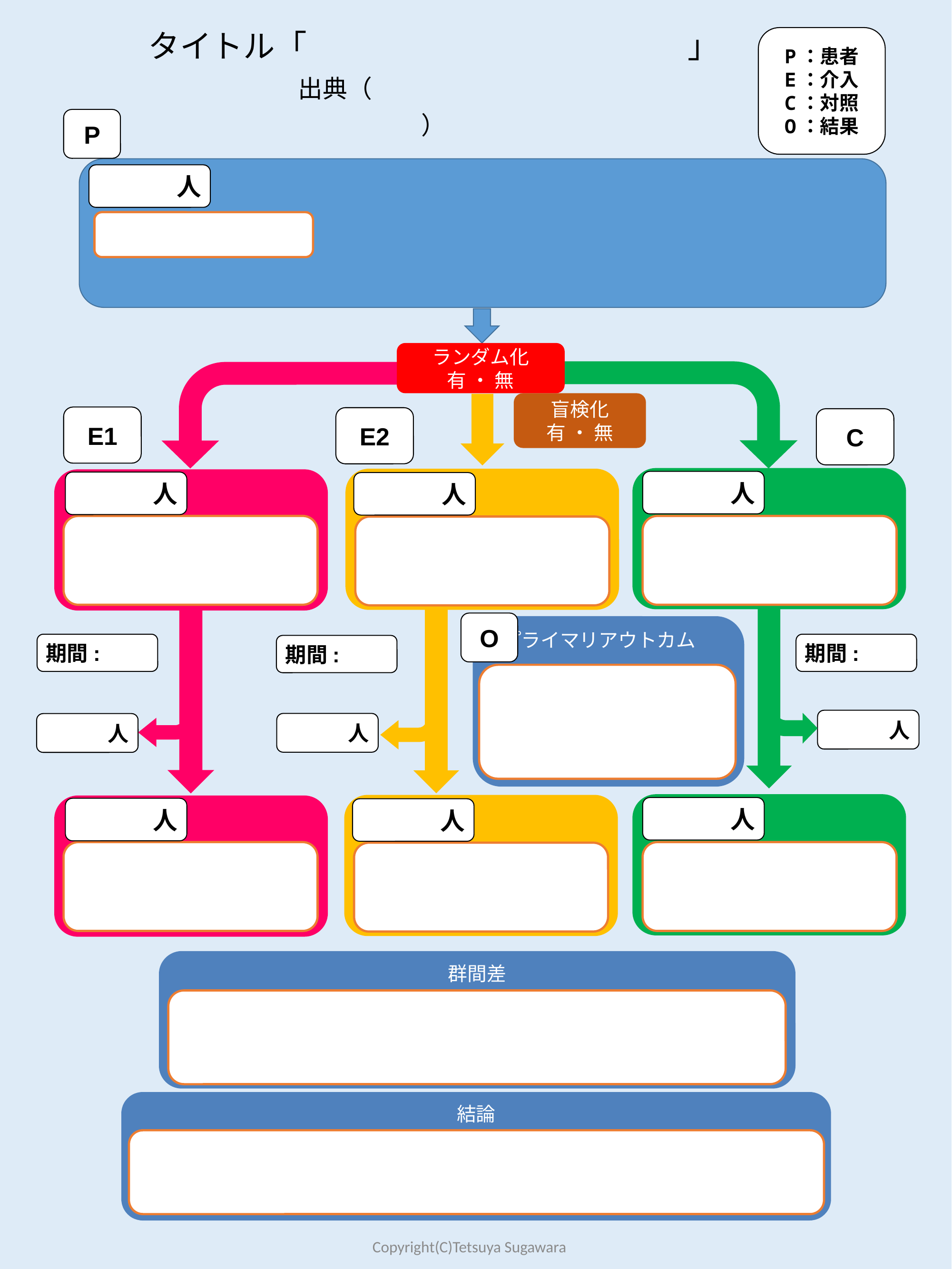

タイトル「　　　　　　　　　　　　」
P：患者
E：介入
C：対照
O：結果
出典（　　　　　　　　　　　　　　　　　　　　　）
P

人

ランダム化
有 ・ 無

盲検化
有 ・ 無

E1
E2
C

人
人
人

O
プライマリアウトカム
期間:
期間:
期間:

人
人
人

人
人
人

群間差

結論

Copyright(C)Tetsuya Sugawara